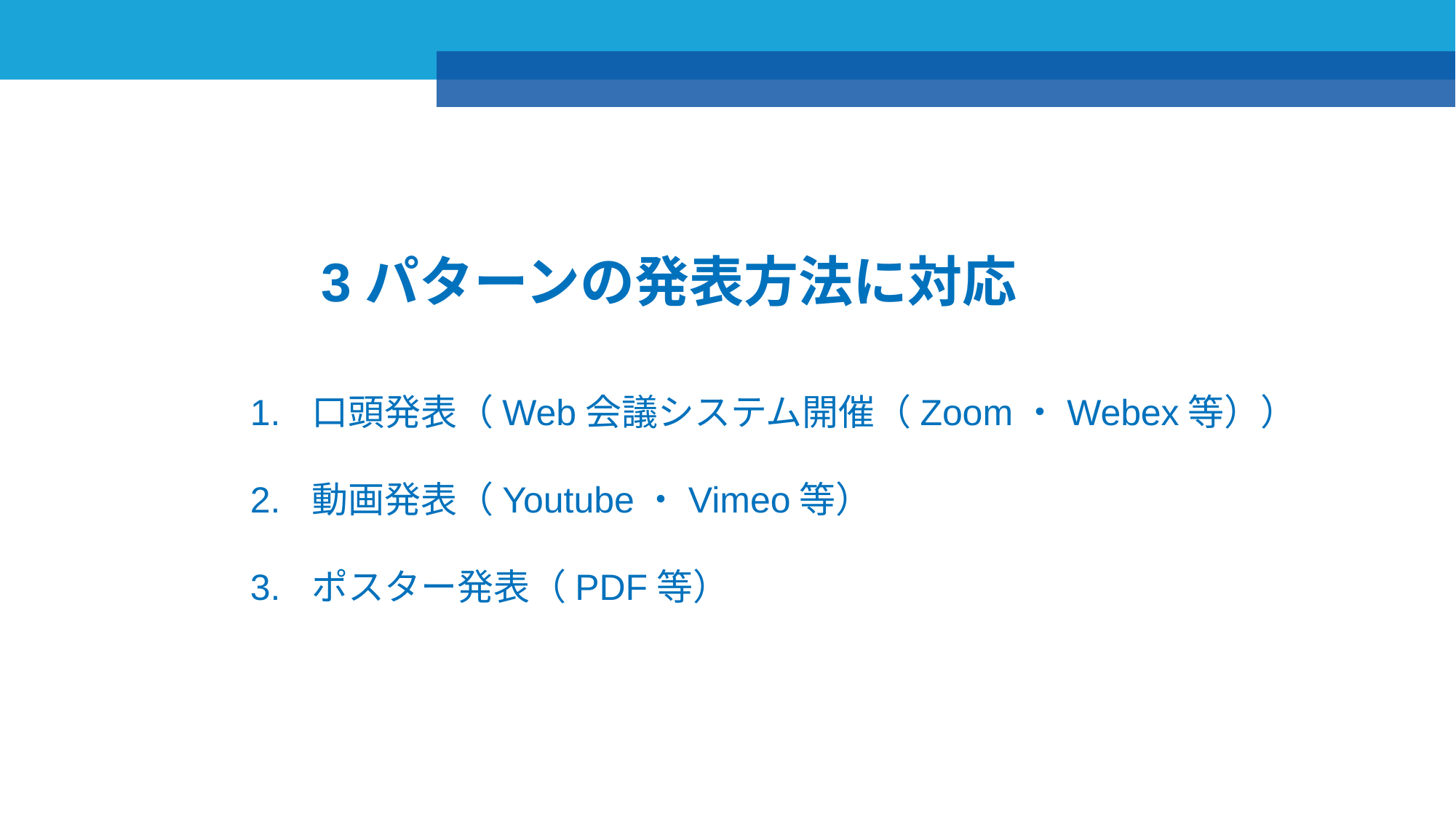

3パターンの発表方法に対応
口頭発表（Web会議システム開催（Zoom・Webex等））

動画発表（Youtube・Vimeo等）

ポスター発表（PDF等）